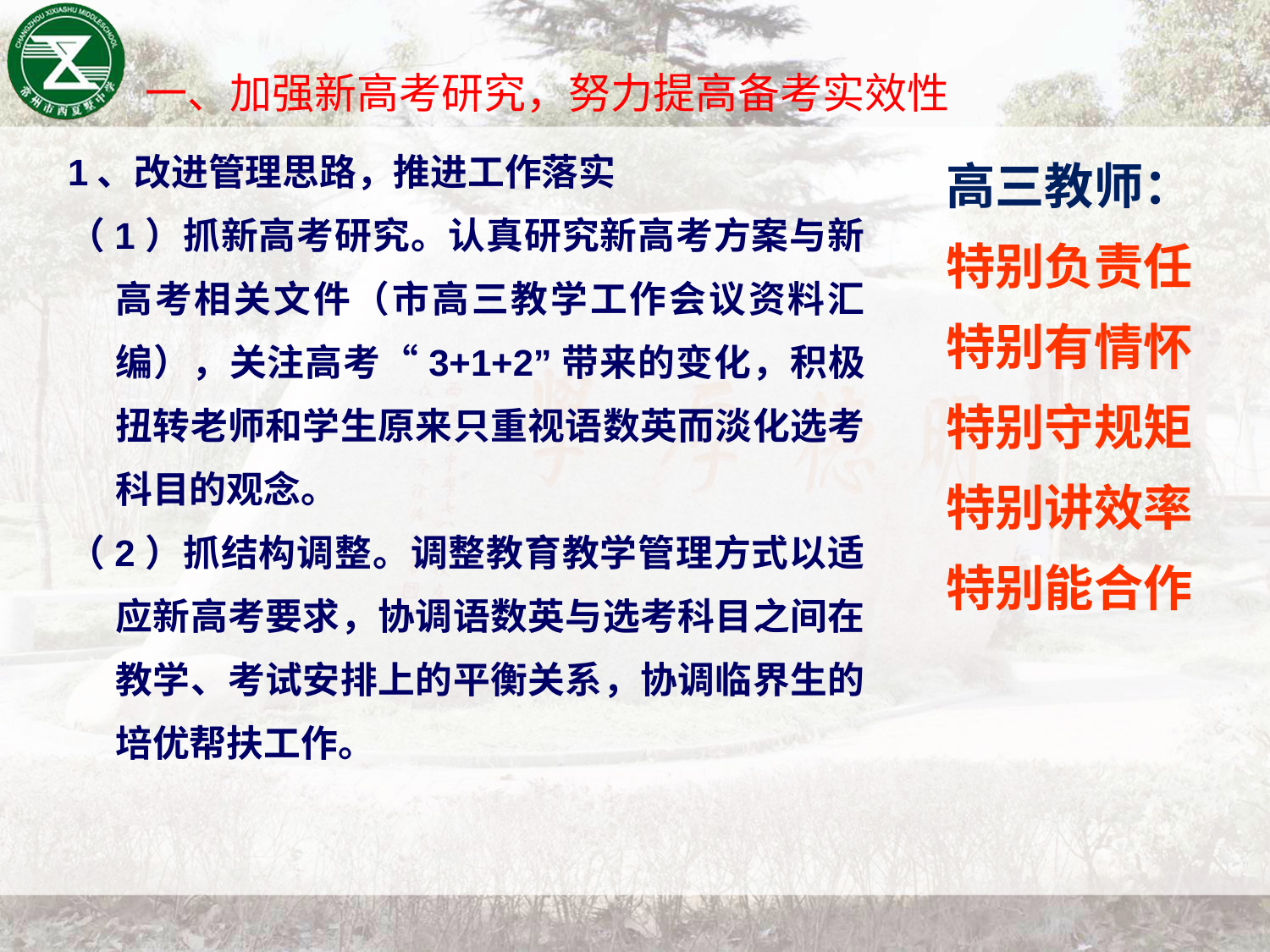

一、加强新高考研究，努力提高备考实效性
1、改进管理思路，推进工作落实
（1）抓新高考研究。认真研究新高考方案与新高考相关文件（市高三教学工作会议资料汇编），关注高考“3+1+2”带来的变化，积极扭转老师和学生原来只重视语数英而淡化选考科目的观念。
（2）抓结构调整。调整教育教学管理方式以适应新高考要求，协调语数英与选考科目之间在教学、考试安排上的平衡关系，协调临界生的培优帮扶工作。
 高三教师：
 特别负责任
 特别有情怀
 特别守规矩
 特别讲效率
 特别能合作